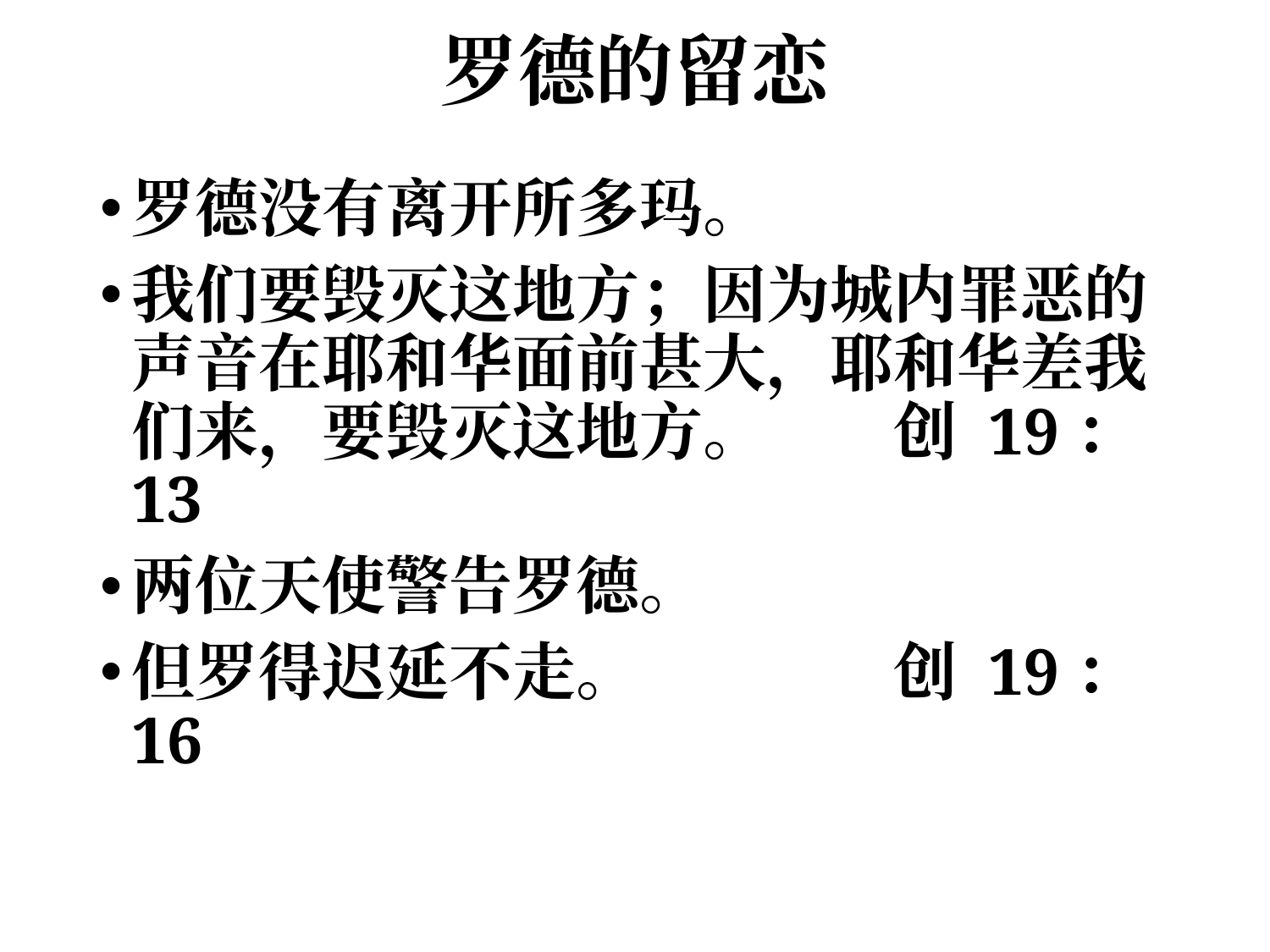

# 罗德的留恋
罗德没有离开所多玛。
我们要毁灭这地方；因为城内罪恶的声音在耶和华面前甚大，耶和华差我们来，要毁灭这地方。	创 19：13
两位天使警告罗德。
但罗得迟延不走。		创 19：16